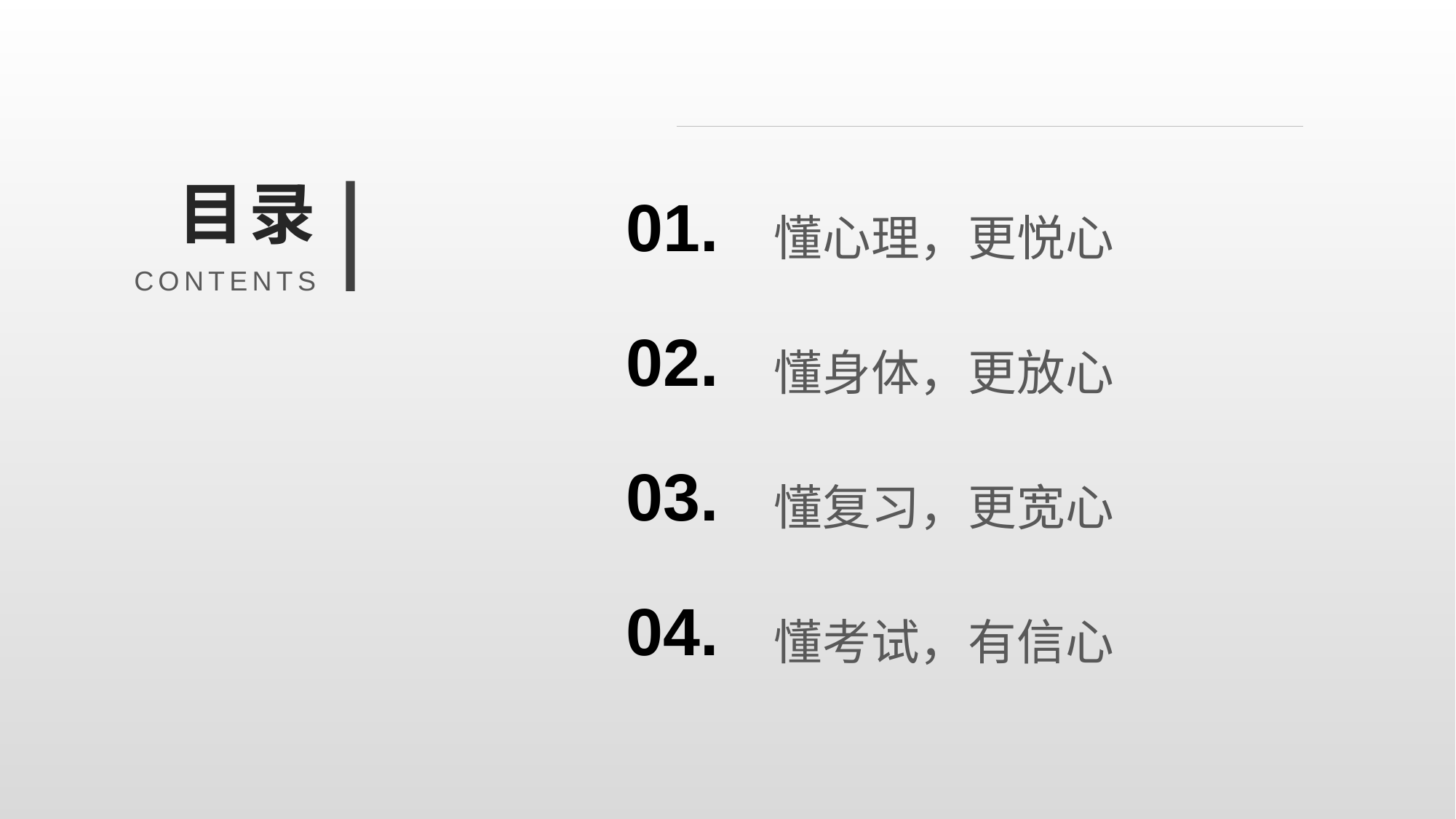

目录
01.
懂心理，更悦心

CONTENTS
02.
懂身体，更放心
03.
懂复习，更宽心
懂考试，有信心
04.